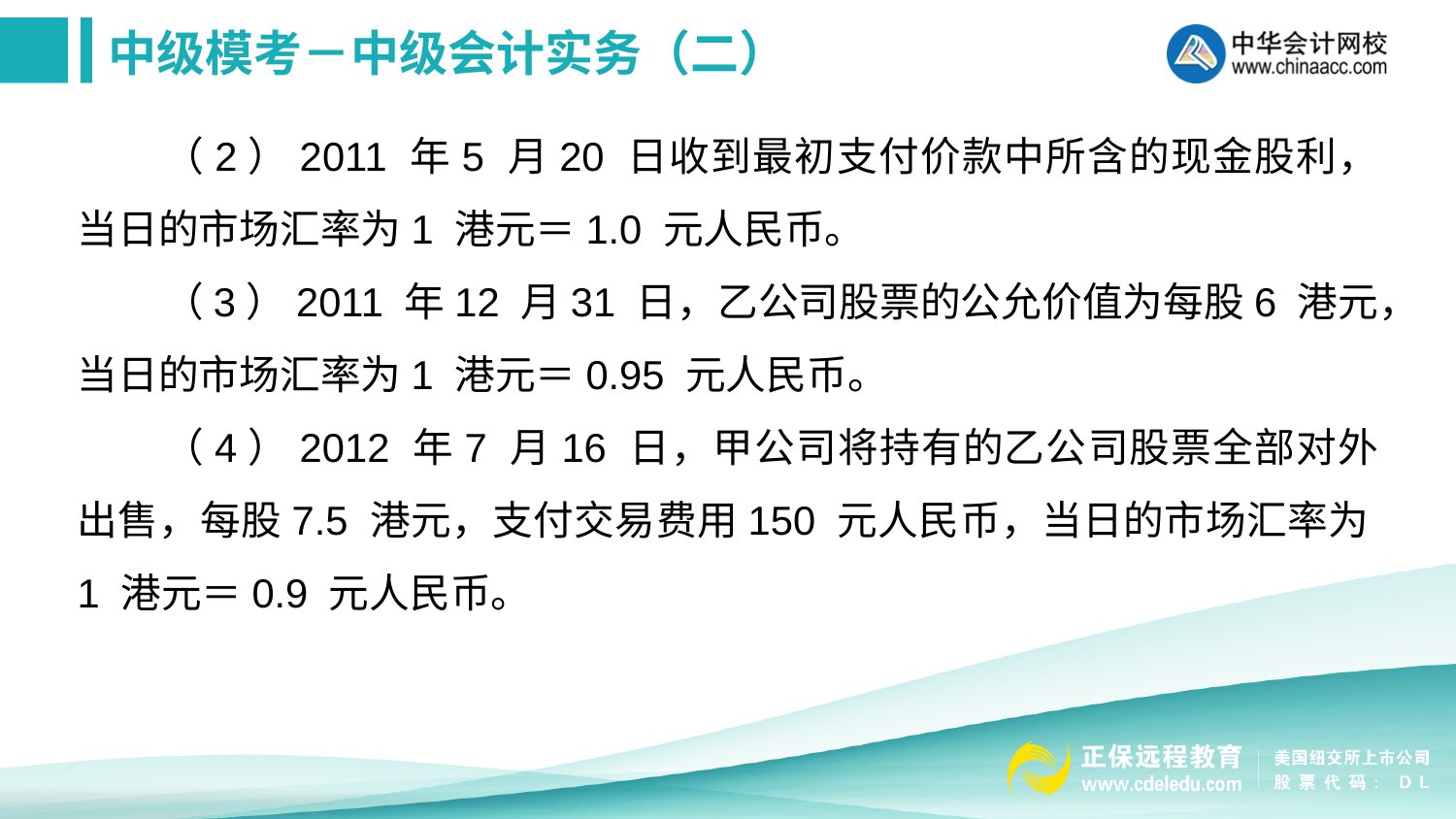

（2）2011 年5 月20 日收到最初支付价款中所含的现金股利，当日的市场汇率为1 港元＝1.0 元人民币。
（3）2011 年12 月31 日，乙公司股票的公允价值为每股6 港元，当日的市场汇率为1 港元＝0.95 元人民币。
（4）2012 年7 月16 日，甲公司将持有的乙公司股票全部对外出售，每股7.5 港元，支付交易费用150 元人民币，当日的市场汇率为1 港元＝0.9 元人民币。